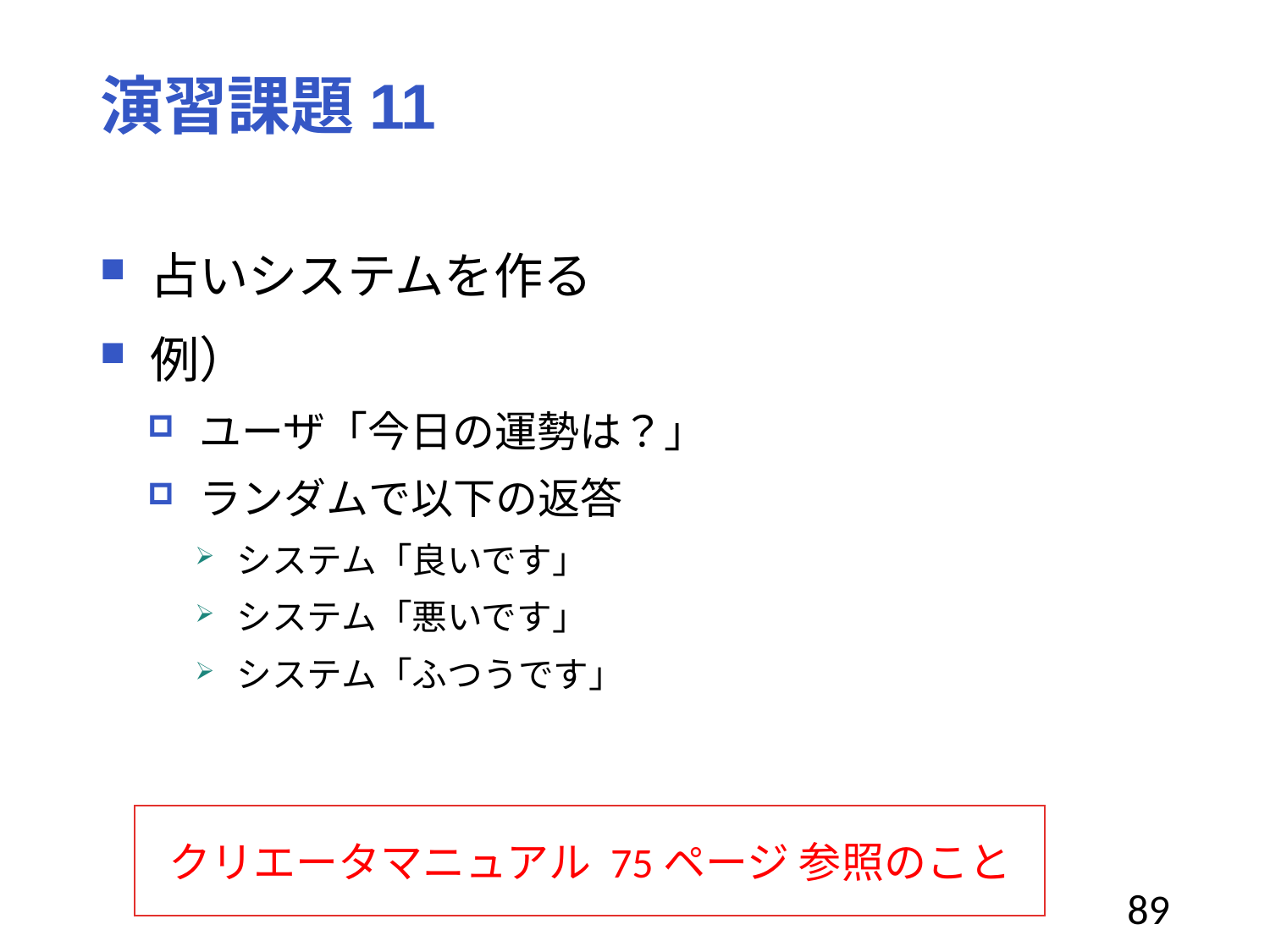

# 演習課題11
占いシステムを作る
例）
ユーザ「今日の運勢は？」
ランダムで以下の返答
システム「良いです」
システム「悪いです」
システム「ふつうです」

クリエータマニュアル 75ページ 参照のこと
89